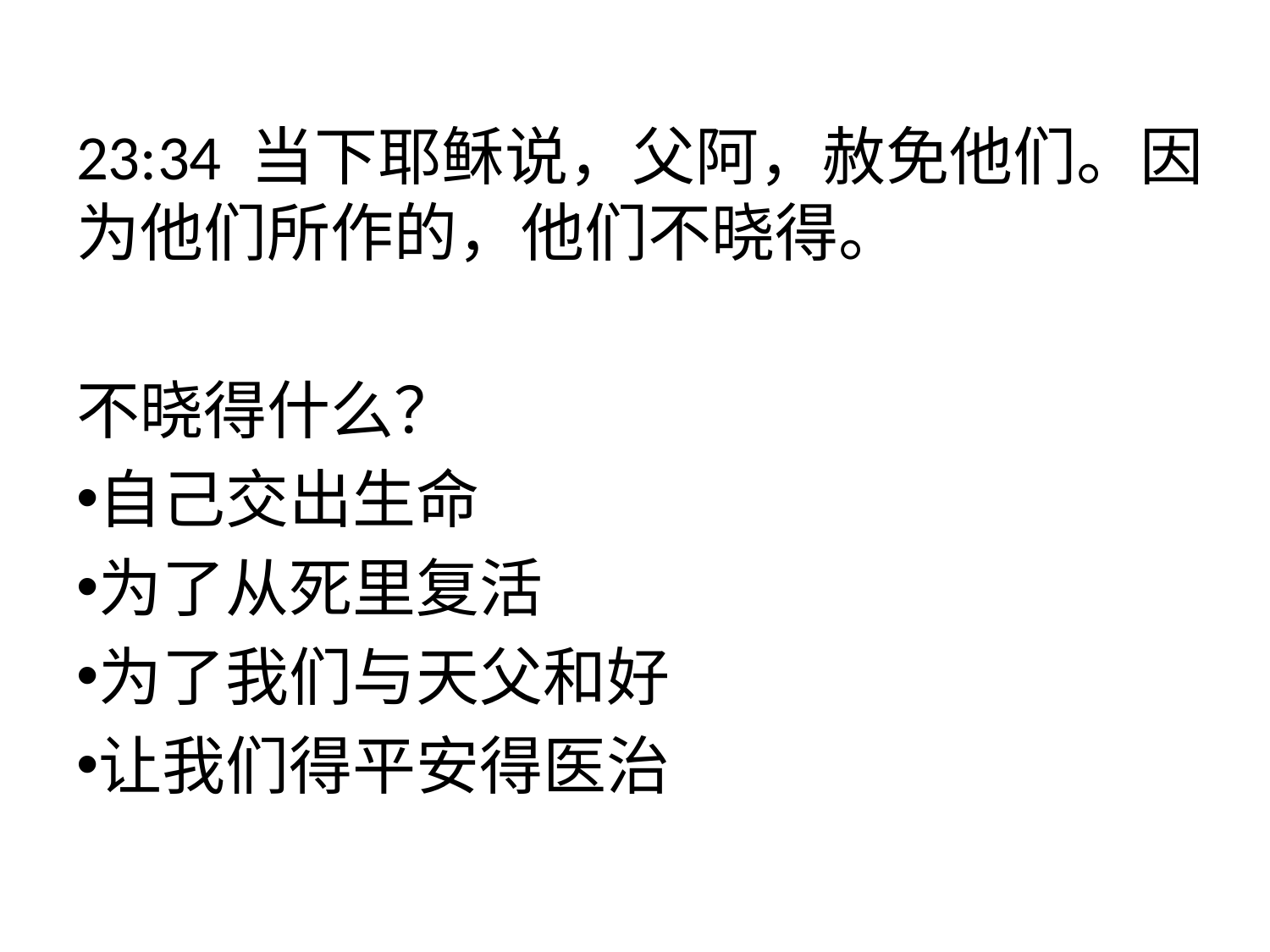

23:34 当下耶稣说，父阿，赦免他们。因为他们所作的，他们不晓得。

不晓得什么？
自己交出生命
为了从死里复活
为了我们与天父和好
让我们得平安得医治